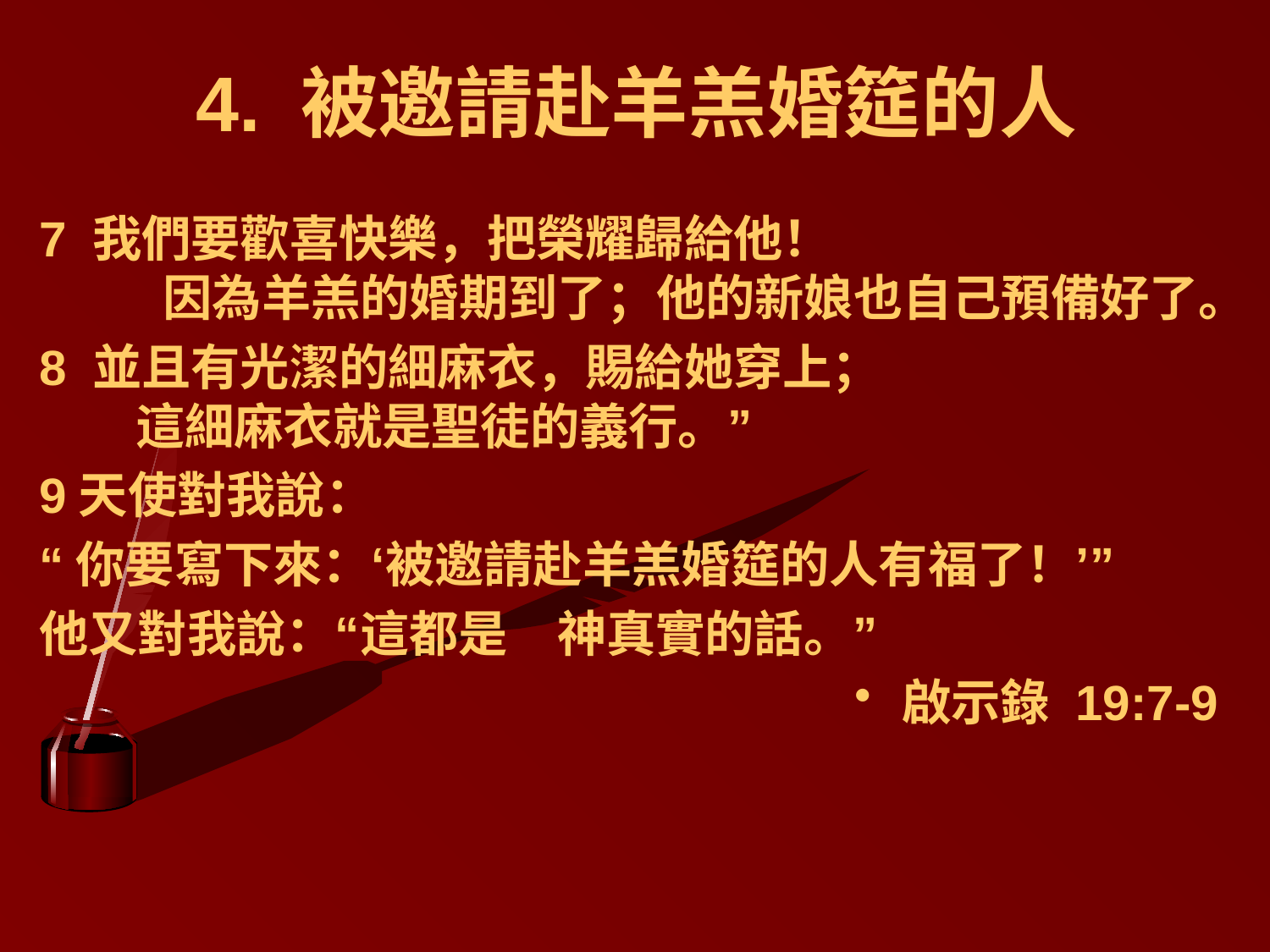

# 4. 被邀請赴羊羔婚筵的人
7 我們要歡喜快樂，把榮耀歸給他！                                       因為羊羔的婚期到了；他的新娘也自己預備好了。
8 並且有光潔的細麻衣，賜給她穿上；                                 這細麻衣就是聖徒的義行。”
9天使對我說：
“你要寫下來：‘被邀請赴羊羔婚筵的人有福了！’”
他又對我說：“這都是　神真實的話。”
啟示錄 19:7-9